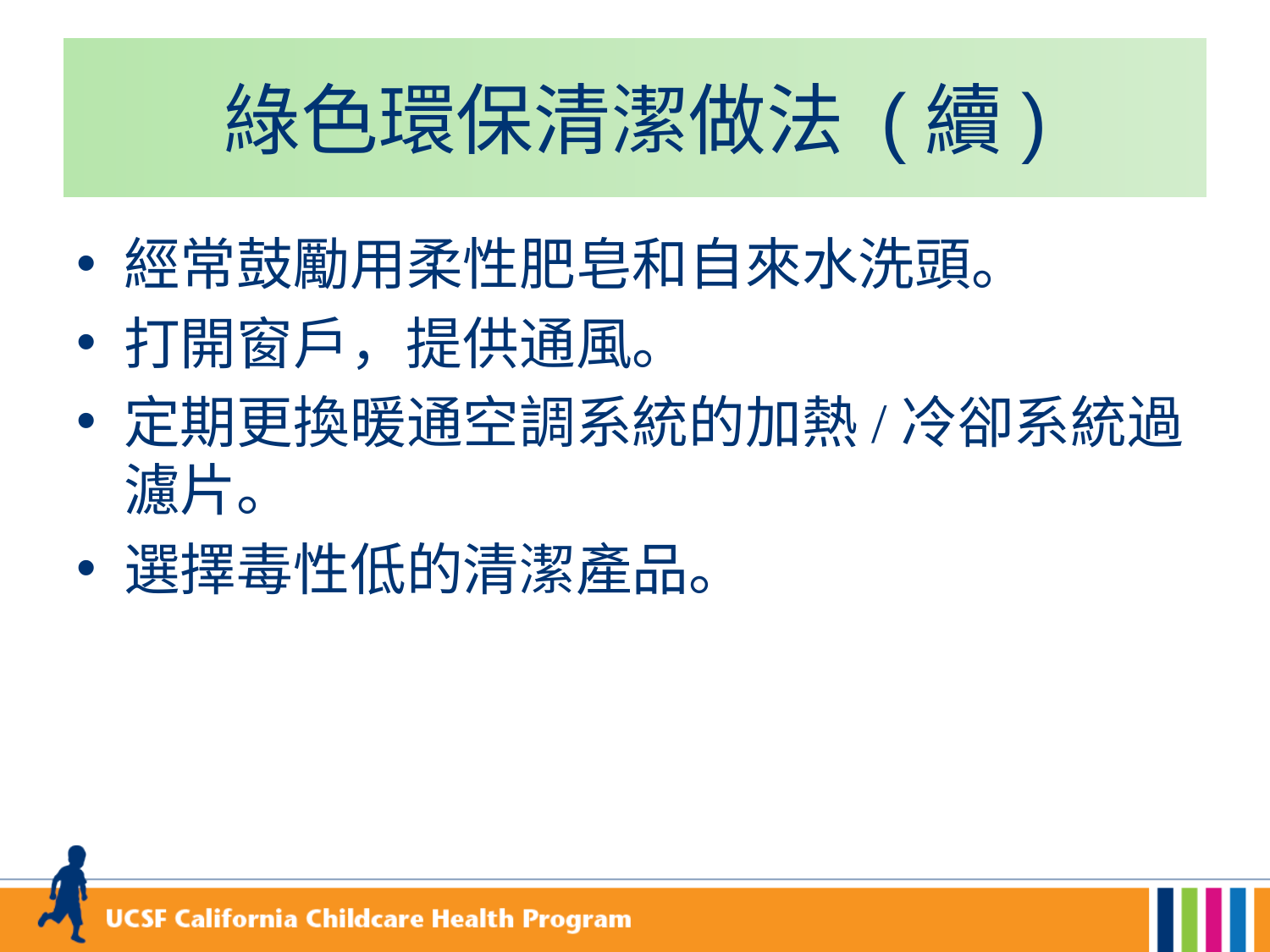

# 綠色環保清潔做法 (續)
經常鼓勵用柔性肥皂和自來水洗頭。
打開窗戶，提供通風。
定期更換暖通空調系統的加熱/冷卻系統過濾片。
選擇毒性低的清潔產品。